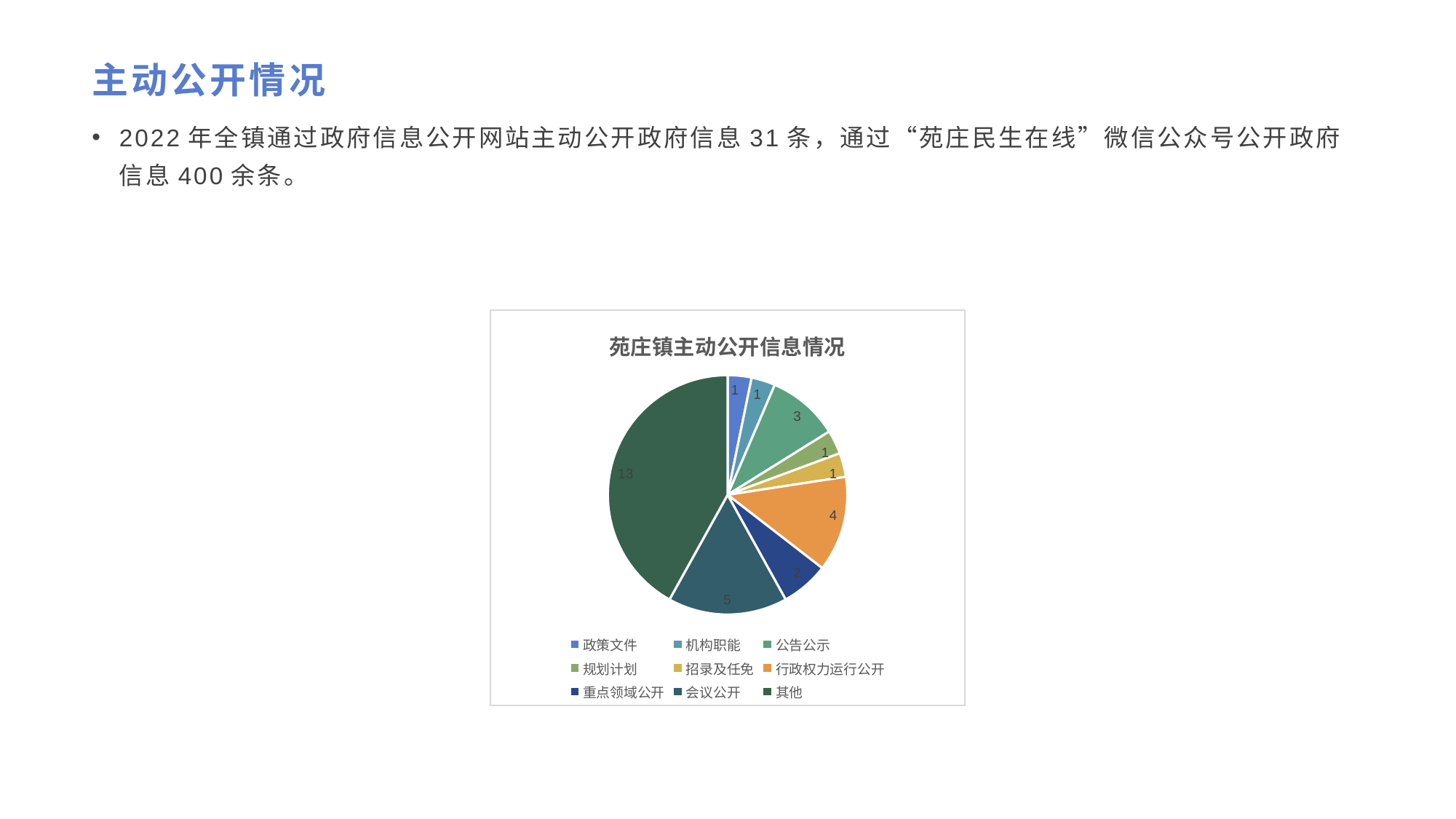

# 主动公开情况
2022年全镇通过政府信息公开网站主动公开政府信息31条，通过“苑庄民生在线”微信公众号公开政府信息400余条。

### Chart: 苑庄镇主动公开信息情况

| Category |  |
|---|---|
| 政策文件 | 1.0 |
| 机构职能 | 1.0 |
| 公告公示 | 3.0 |
| 规划计划 | 1.0 |
| 招录及任免 | 1.0 |
| 行政权力运行公开 | 4.0 |
| 重点领域公开 | 2.0 |
| 会议公开 | 5.0 |
| 其他 | 13.0 |